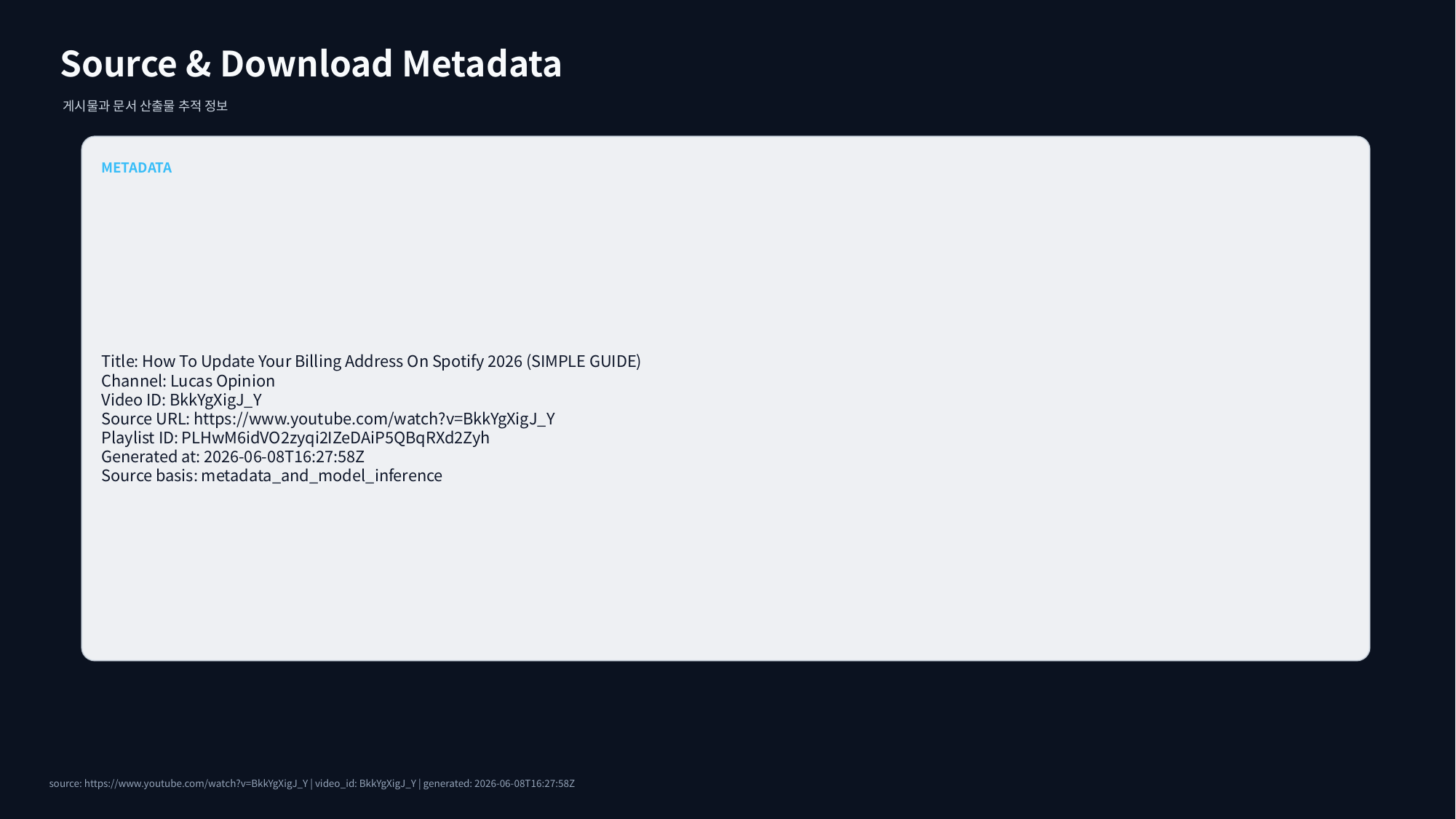

Source & Download Metadata
게시물과 문서 산출물 추적 정보

METADATA
Title: How To Update Your Billing Address On Spotify 2026 (SIMPLE GUIDE)
Channel: Lucas Opinion
Video ID: BkkYgXigJ_Y
Source URL: https://www.youtube.com/watch?v=BkkYgXigJ_Y
Playlist ID: PLHwM6idVO2zyqi2IZeDAiP5QBqRXd2Zyh
Generated at: 2026-06-08T16:27:58Z
Source basis: metadata_and_model_inference
source: https://www.youtube.com/watch?v=BkkYgXigJ_Y | video_id: BkkYgXigJ_Y | generated: 2026-06-08T16:27:58Z